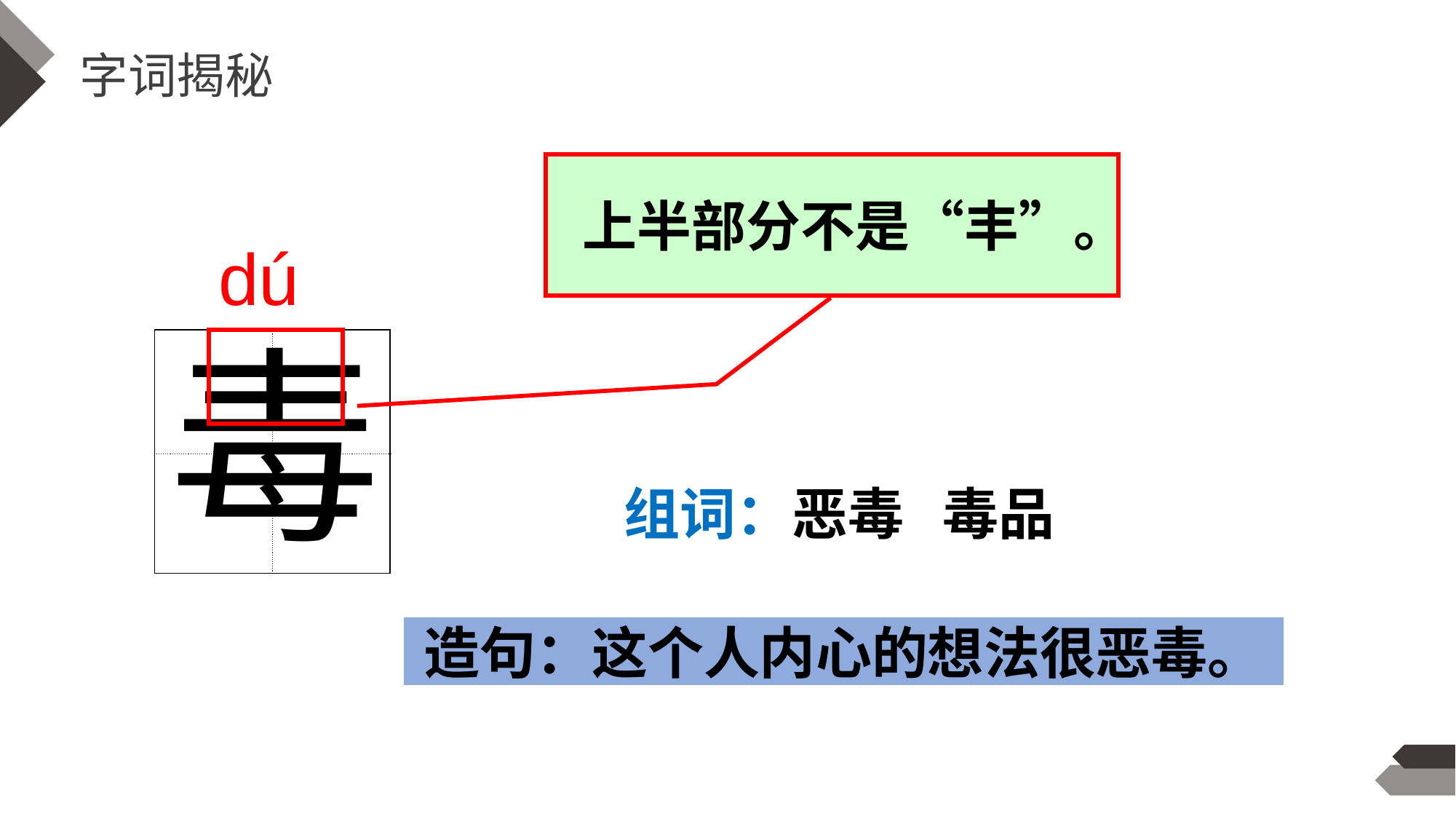

字词揭秘
 上半部分不是“丰”。
dú
毒
|  |  |
| --- | --- |
|  |  |

组词：恶毒   毒品
造句：这个人内心的想法很恶毒。